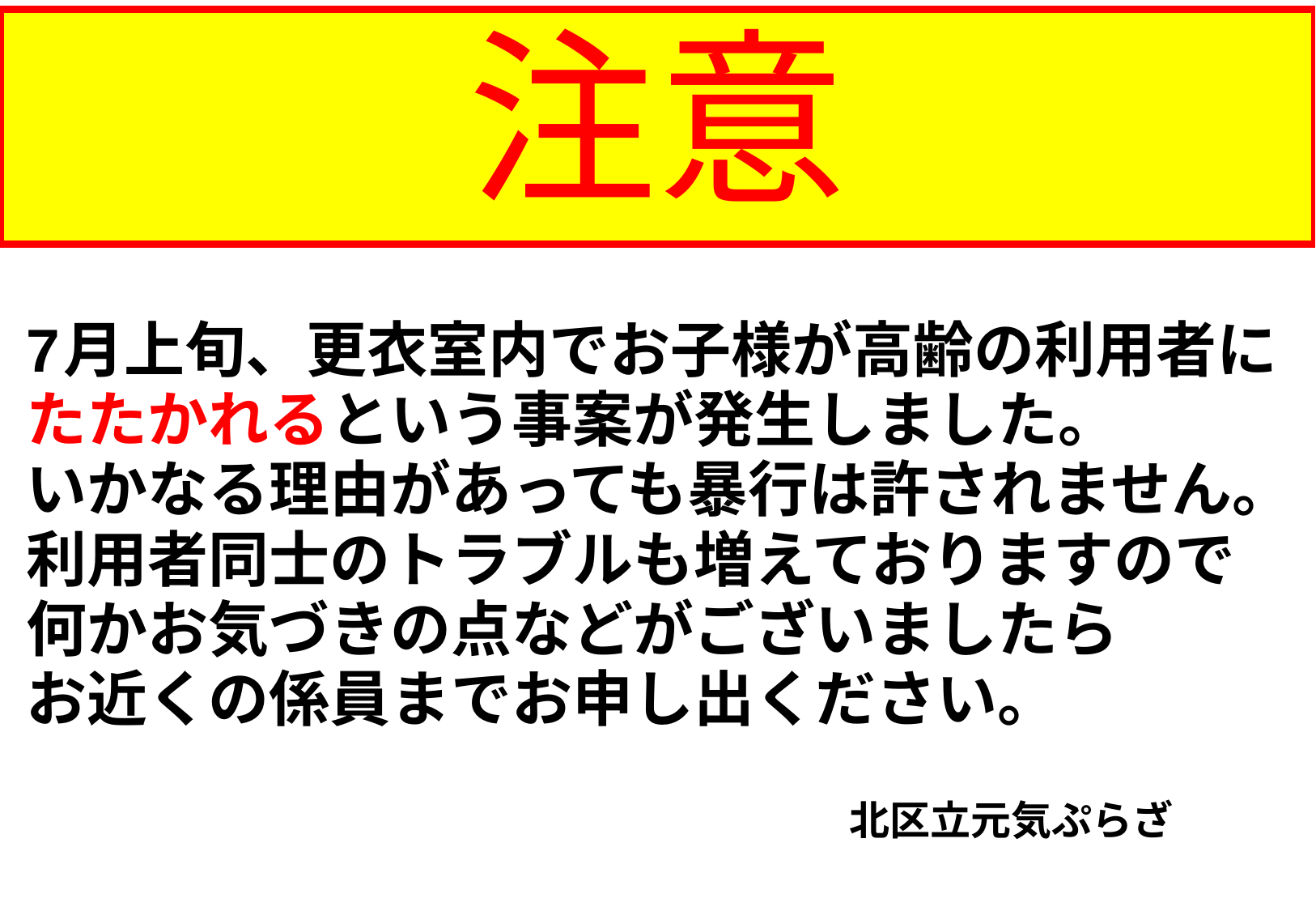

# 注意
7月上旬、更衣室内でお子様が高齢の利用者に
たたかれるという事案が発生しました。
いかなる理由があっても暴行は許されません。
利用者同士のトラブルも増えておりますので
何かお気づきの点などがございましたら
お近くの係員までお申し出ください。

　　　　　　　　　　　　　　　　　　　　　　　　　　　　　　　　　　　　　　　　　　　　　　　　　　　　　　　　　　　　　　　　　　　　　　　　　　　　　　　　　　　　　　　　　　　　　　　　　　　　　　　　　　　　　　北区立元気ぷらざ